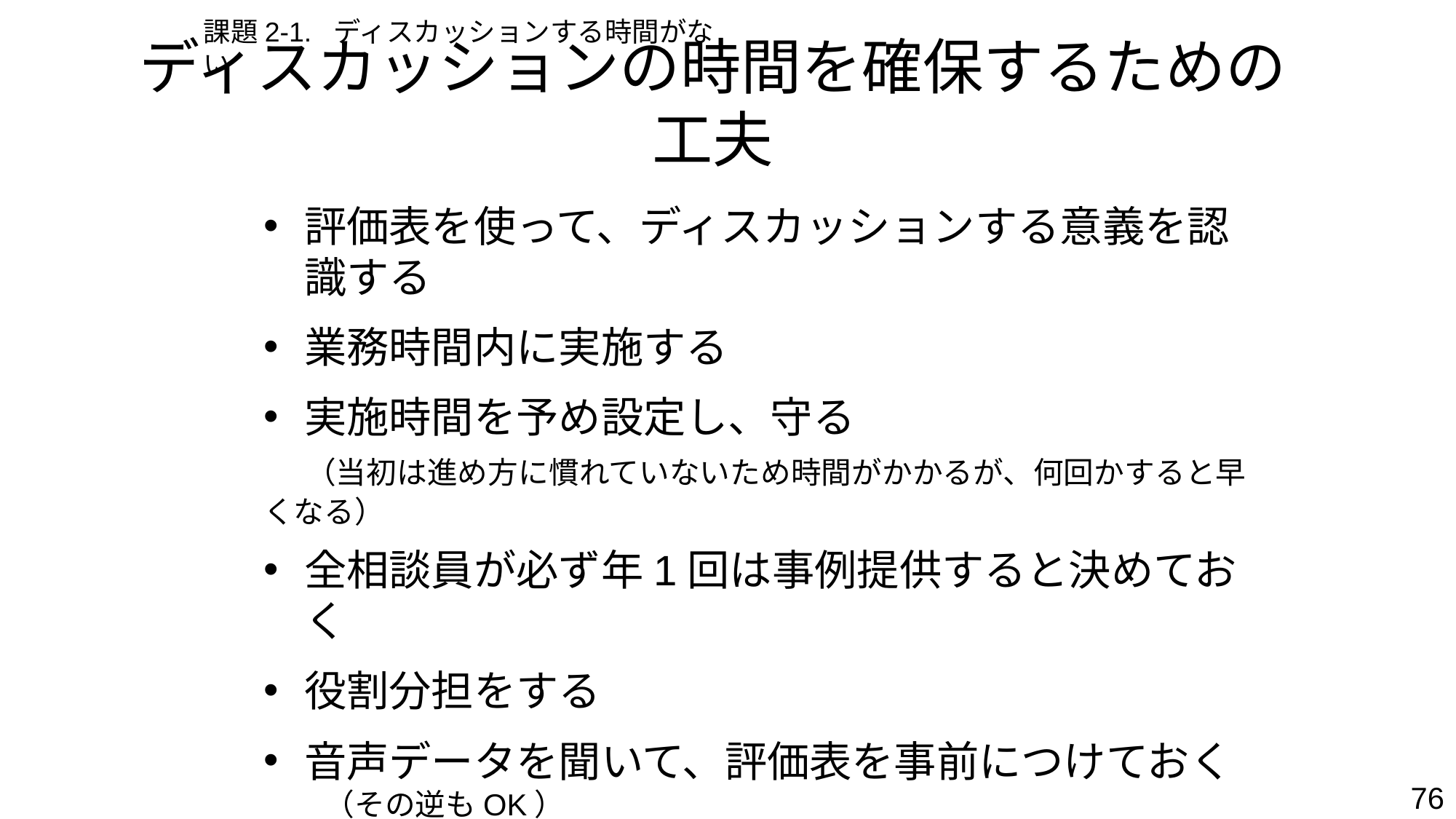

課題2-1.  ディスカッションする時間がない
# ディスカッションの時間を確保するための工夫
評価表を使って、ディスカッションする意義を認識する

業務時間内に実施する

実施時間を予め設定し、守る
　（当初は進め方に慣れていないため時間がかかるが、何回かすると早くなる）

全相談員が必ず年1回は事例提供すると決めておく

役割分担をする

音声データを聞いて、評価表を事前につけておく
　　（その逆もOK）
76